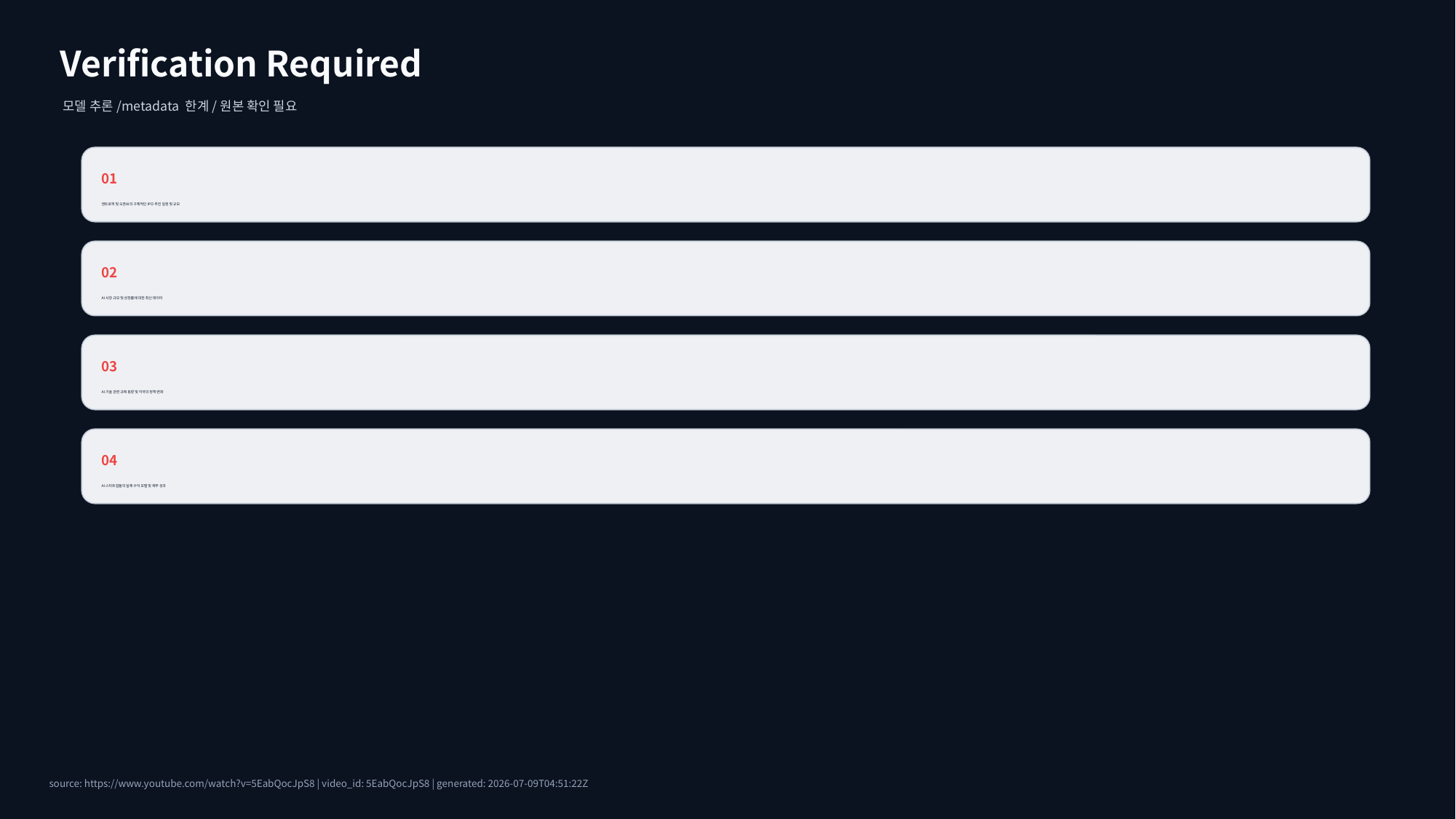

Verification Required
모델 추론/metadata 한계/원본 확인 필요

01
앤트로픽 및 오픈AI의 구체적인 IPO 추진 일정 및 규모

02
AI 시장 규모 및 성장률에 대한 최신 데이터

03
AI 기술 관련 규제 동향 및 각국의 정책 변화

04
AI 스타트업들의 실제 수익 모델 및 재무 성과
source: https://www.youtube.com/watch?v=5EabQocJpS8 | video_id: 5EabQocJpS8 | generated: 2026-07-09T04:51:22Z